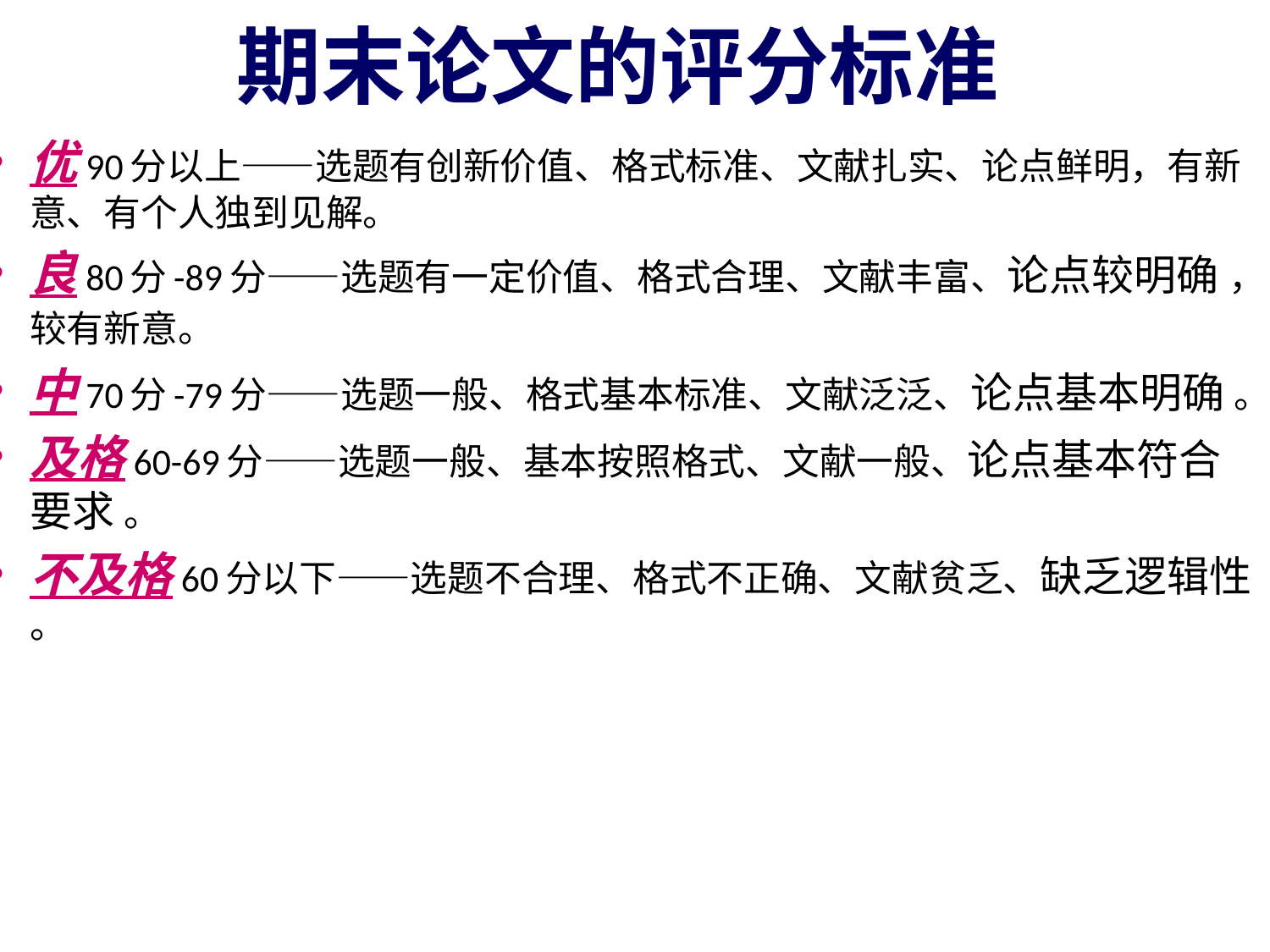

# 期末论文的评分标准
优90分以上——选题有创新价值、格式标准、文献扎实、论点鲜明，有新意、有个人独到见解。
良80分-89分——选题有一定价值、格式合理、文献丰富、论点较明确 ，较有新意。
中70分-79分——选题一般、格式基本标准、文献泛泛、论点基本明确 。
及格60-69分——选题一般、基本按照格式、文献一般、论点基本符合要求 。
不及格60分以下——选题不合理、格式不正确、文献贫乏、缺乏逻辑性 。